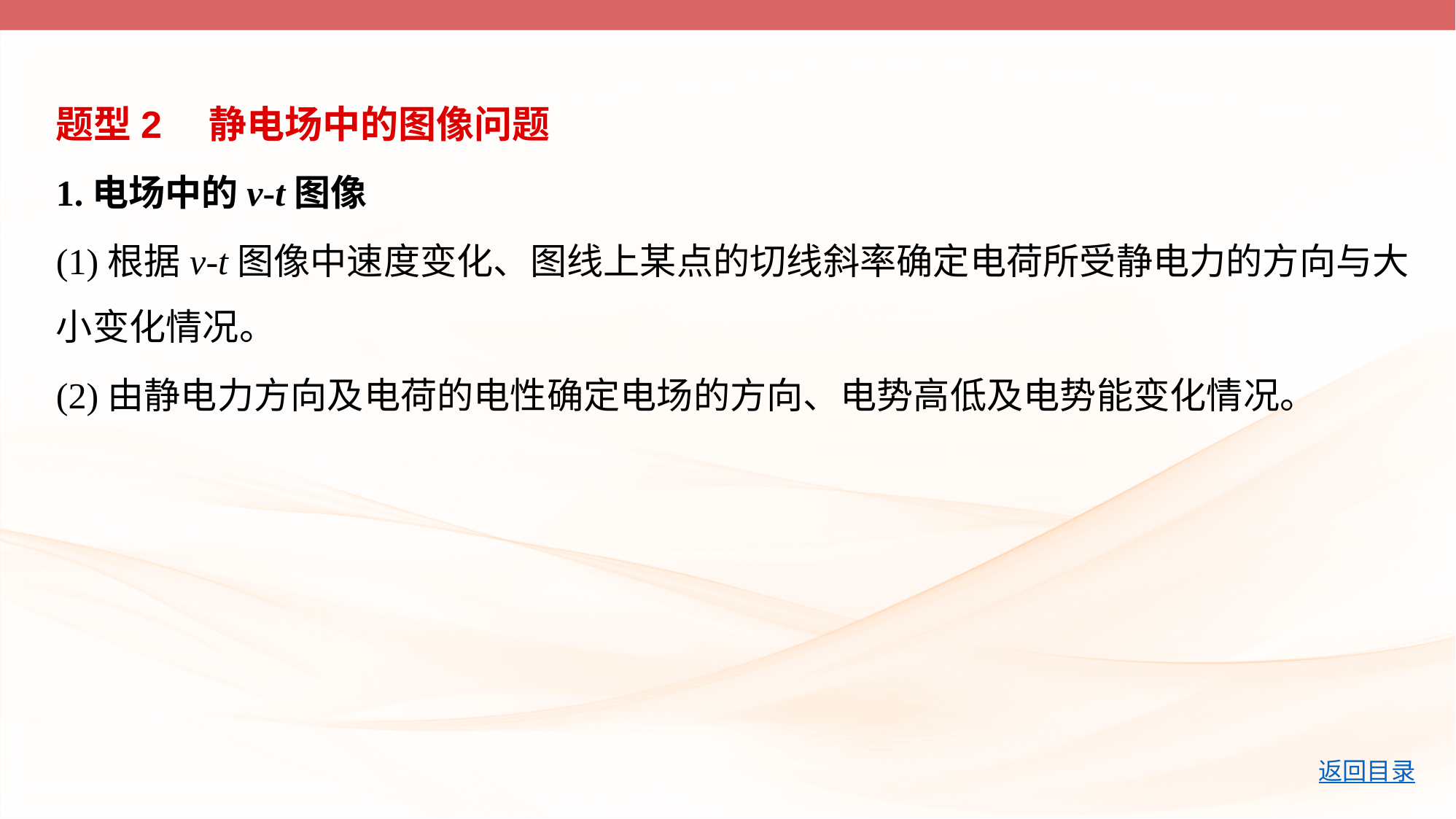

题型2　静电场中的图像问题
1.电场中的v-t图像
(1)根据v-t图像中速度变化、图线上某点的切线斜率确定电荷所受静电力的方向与大
小变化情况。
(2)由静电力方向及电荷的电性确定电场的方向、电势高低及电势能变化情况。